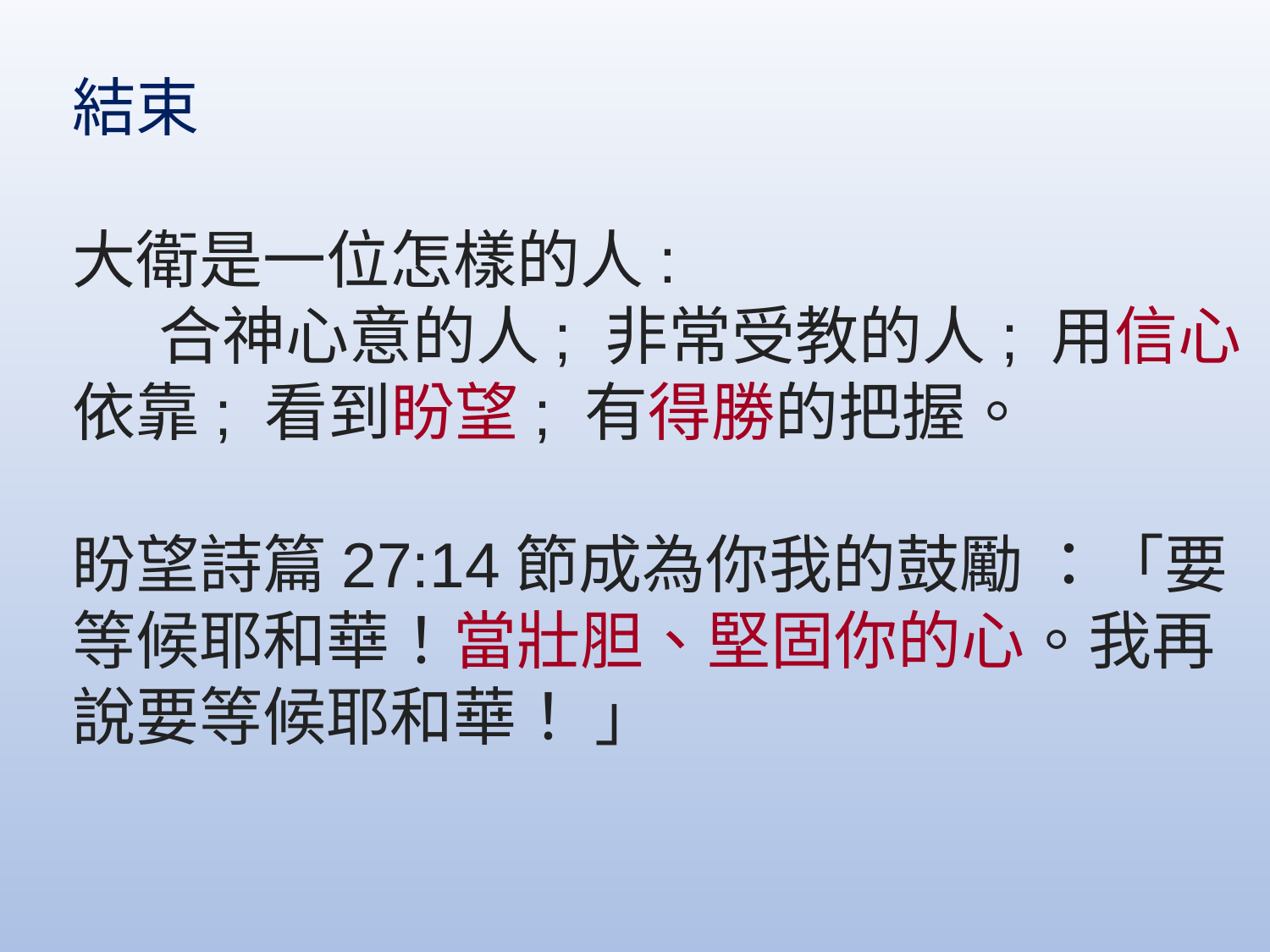

結束

大衛是一位怎樣的人:
     合神心意的人; 非常受教的人; 用信心依靠; 看到盼望; 有得勝的把握。
盼望詩篇27:14節成為你我的鼓勵 ：「要等候耶和華！當壯胆、堅固你的心。我再說要等候耶和華！ 」